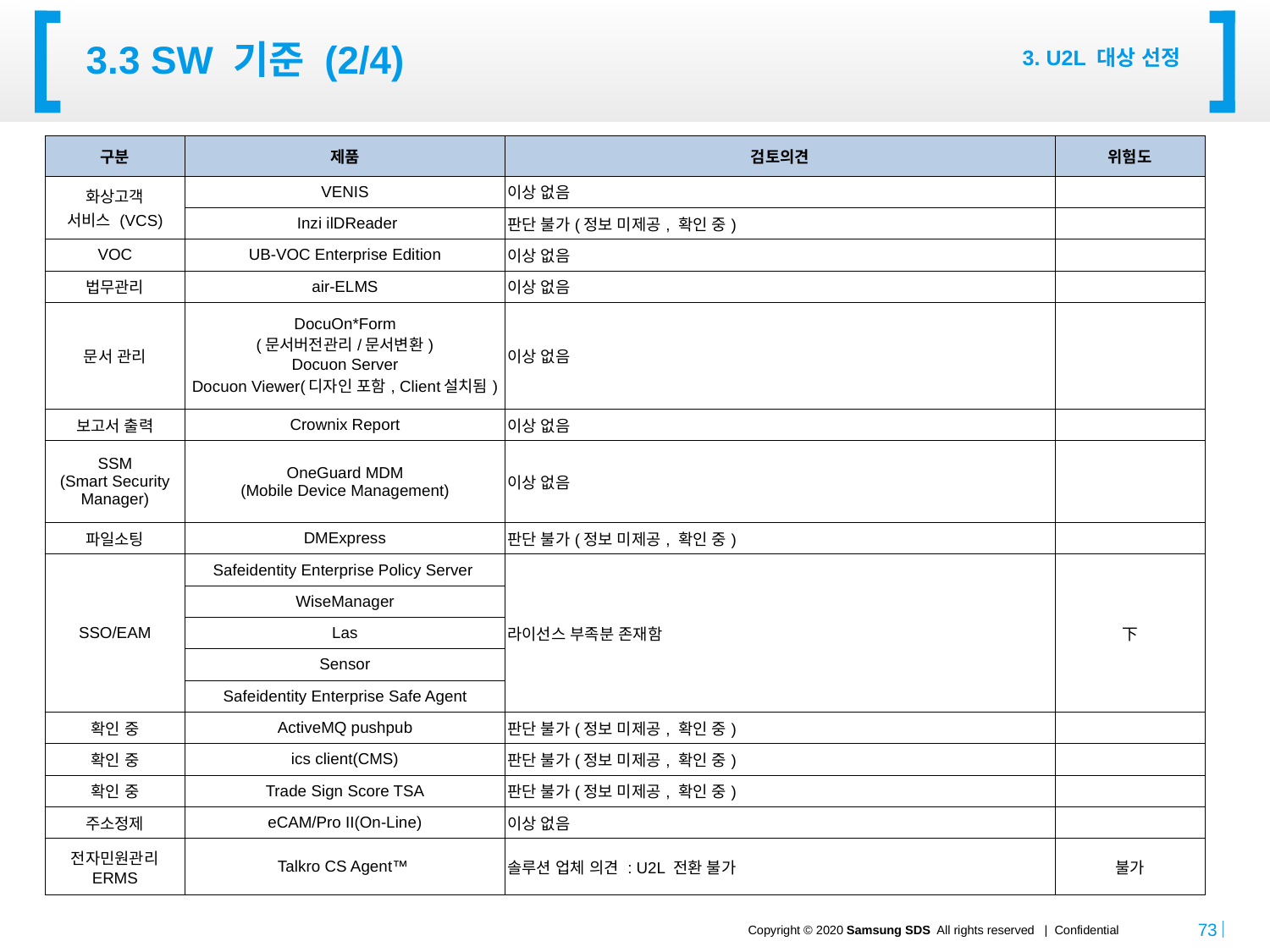

# 3.3 SW 기준 (2/4)
3. U2L 대상 선정
| 구분 | 제품 | 검토의견 | 위험도 |
| --- | --- | --- | --- |
| 화상고객 서비스 (VCS) | VENIS | 이상 없음 |  |
|  | Inzi ilDReader | 판단 불가(정보 미제공, 확인 중) |  |
| VOC | UB-VOC Enterprise Edition | 이상 없음 |  |
| 법무관리 | air-ELMS | 이상 없음 |  |
| 문서 관리 | DocuOn\*Form (문서버전관리/문서변환) Docuon Server Docuon Viewer(디자인 포함, Client설치됨) | 이상 없음 |  |
| 보고서 출력 | Crownix Report | 이상 없음 |  |
| SSM (Smart Security Manager) | OneGuard MDM (Mobile Device Management) | 이상 없음 |  |
| 파일소팅 | DMExpress | 판단 불가(정보 미제공, 확인 중) |  |
| SSO/EAM | Safeidentity Enterprise Policy Server | 라이선스 부족분 존재함 | 下 |
|  | WiseManager |  |  |
|  | Las |  |  |
|  | Sensor |  |  |
|  | Safeidentity Enterprise Safe Agent |  |  |
| 확인 중 | ActiveMQ pushpub | 판단 불가(정보 미제공, 확인 중) |  |
| 확인 중 | ics client(CMS) | 판단 불가(정보 미제공, 확인 중) |  |
| 확인 중 | Trade Sign Score TSA | 판단 불가(정보 미제공, 확인 중) |  |
| 주소정제 | eCAM/Pro II(On-Line) | 이상 없음 |  |
| 전자민원관리 ERMS | Talkro CS Agent™ | 솔루션 업체 의견 : U2L 전환 불가 | 불가 |